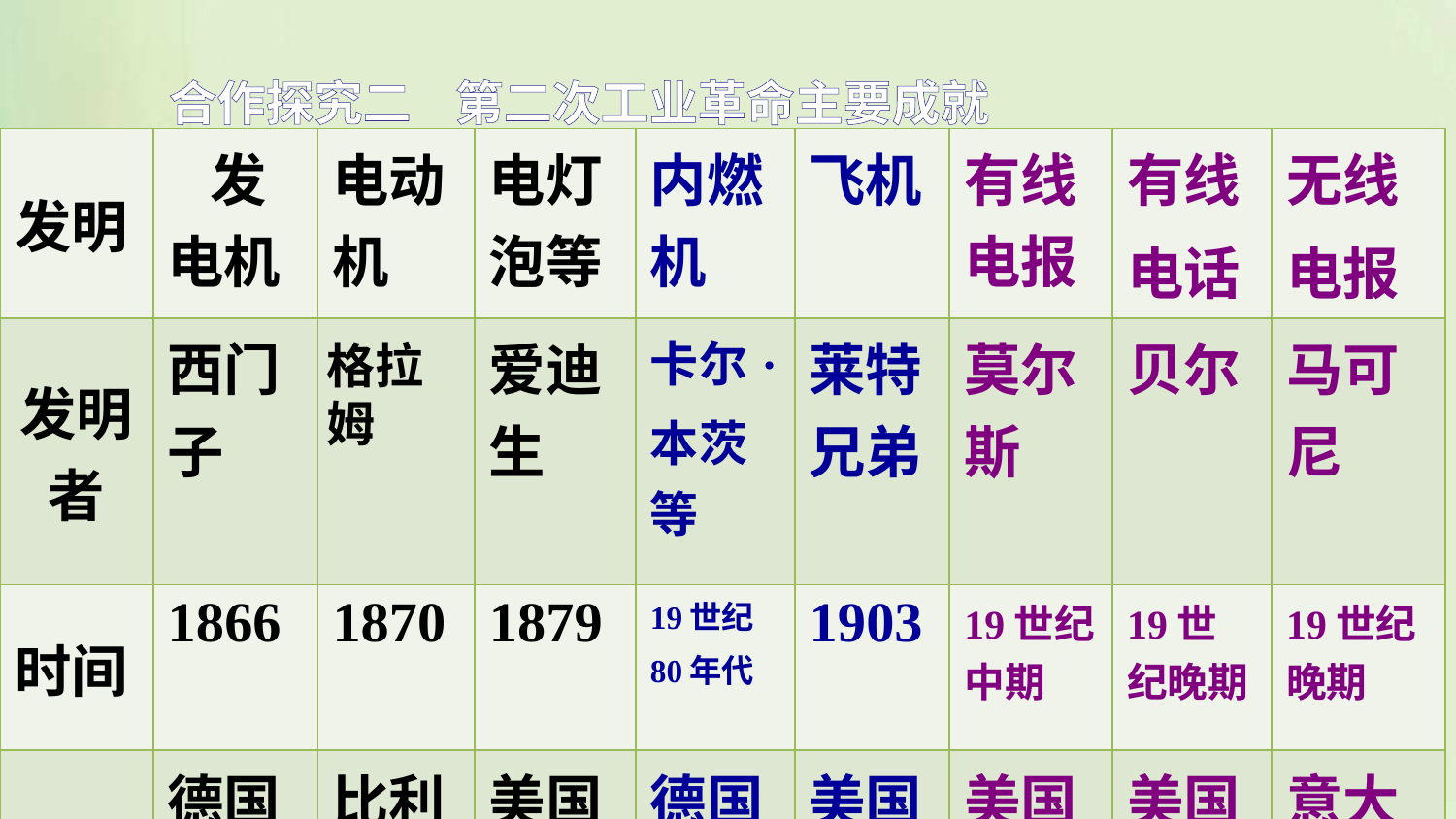

# 合作探究二    第二次工业革命主要成就
| 发明 | 发电机 | 电动机 | 电灯泡等 | 内燃机 | 飞机 | 有线电报 | 有线 电话 | 无线 电报 |
| --- | --- | --- | --- | --- | --- | --- | --- | --- |
| 发明者 | 西门子 |  | 爱迪生 | 卡尔· 本茨等 | 莱特兄弟 | 莫尔斯 | 贝尔 | 马可尼 |
| 时间 | 1866 | 1870 | 1879 | 19世纪 80年代 | 1903 | 19世纪中期 | 19世纪晚期 | 19世纪晚期 |
| 国别 | 德国 | 比利时 | 美国 | 德国 | 美国 | 美国 | 美国 | 意大利 |
格拉姆